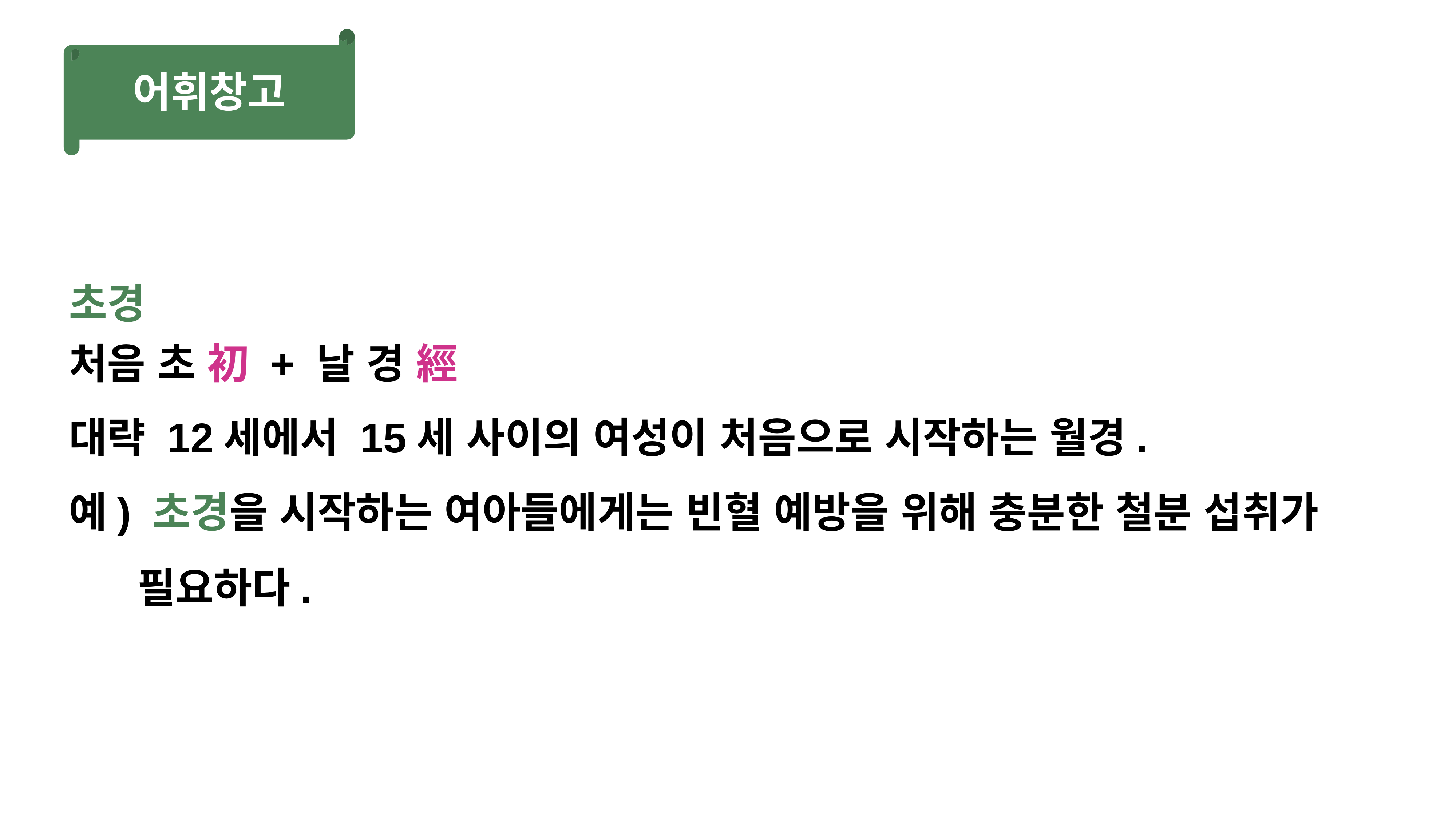

어휘창고
초경
처음 초 初 + 날 경 經
대략 12세에서 15세 사이의 여성이 처음으로 시작하는 월경.
예) 초경을 시작하는 여아들에게는 빈혈 예방을 위해 충분한 철분 섭취가
     필요하다.